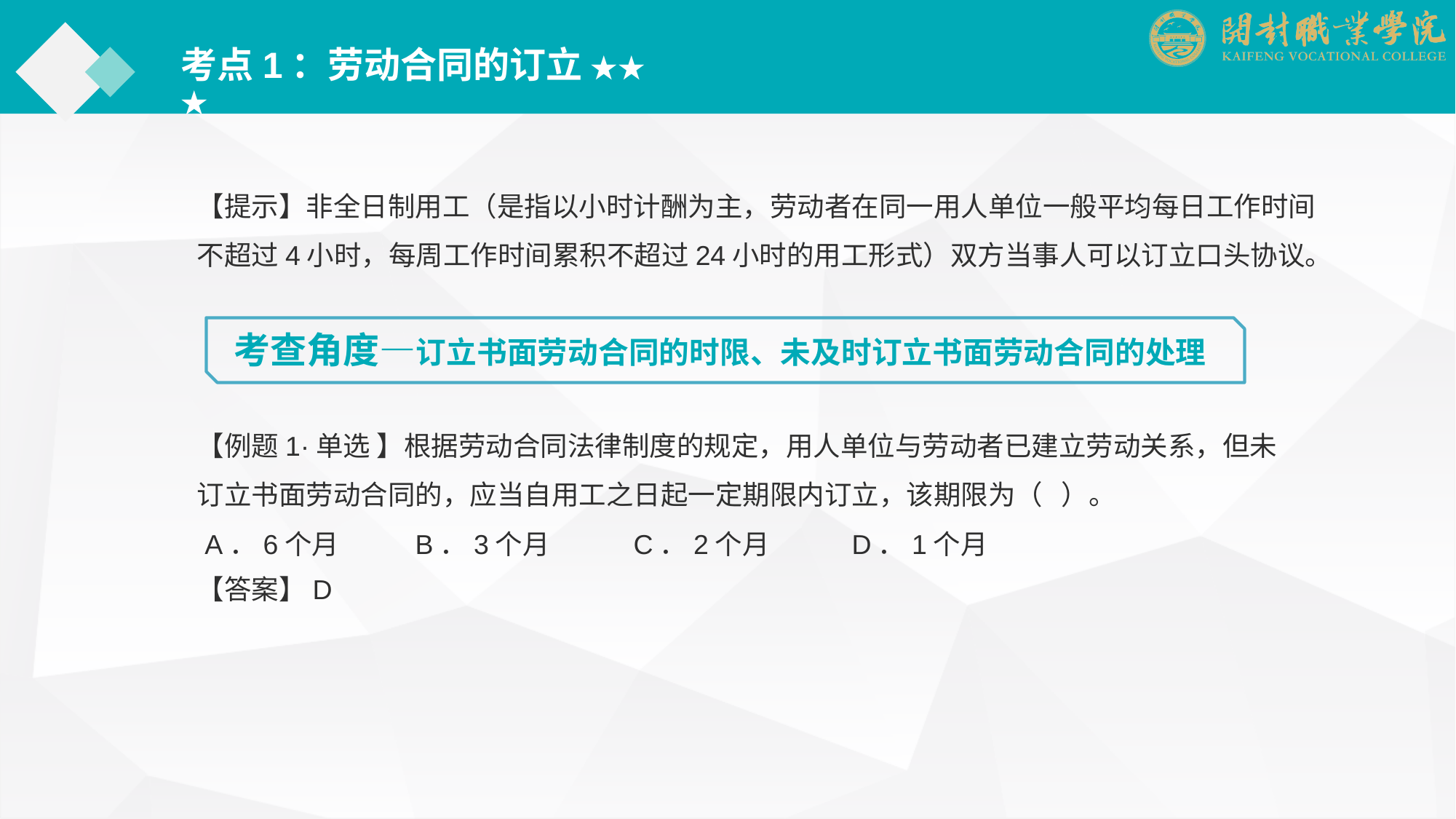

考点1：劳动合同的订立 ★★★
【提示】非全日制用工（是指以小时计酬为主，劳动者在同一用人单位一般平均每日工作时间不超过4小时，每周工作时间累积不超过24小时的用工形式）双方当事人可以订立口头协议。

考查角度—订立书面劳动合同的时限、未及时订立书面劳动合同的处理
【例题1·单选 】根据劳动合同法律制度的规定，用人单位与劳动者已建立劳动关系，但未订立书面劳动合同的，应当自用工之日起一定期限内订立，该期限为（   ）。
 A．6个月	B．3个月	C．2个月	D．1个月
【答案】D